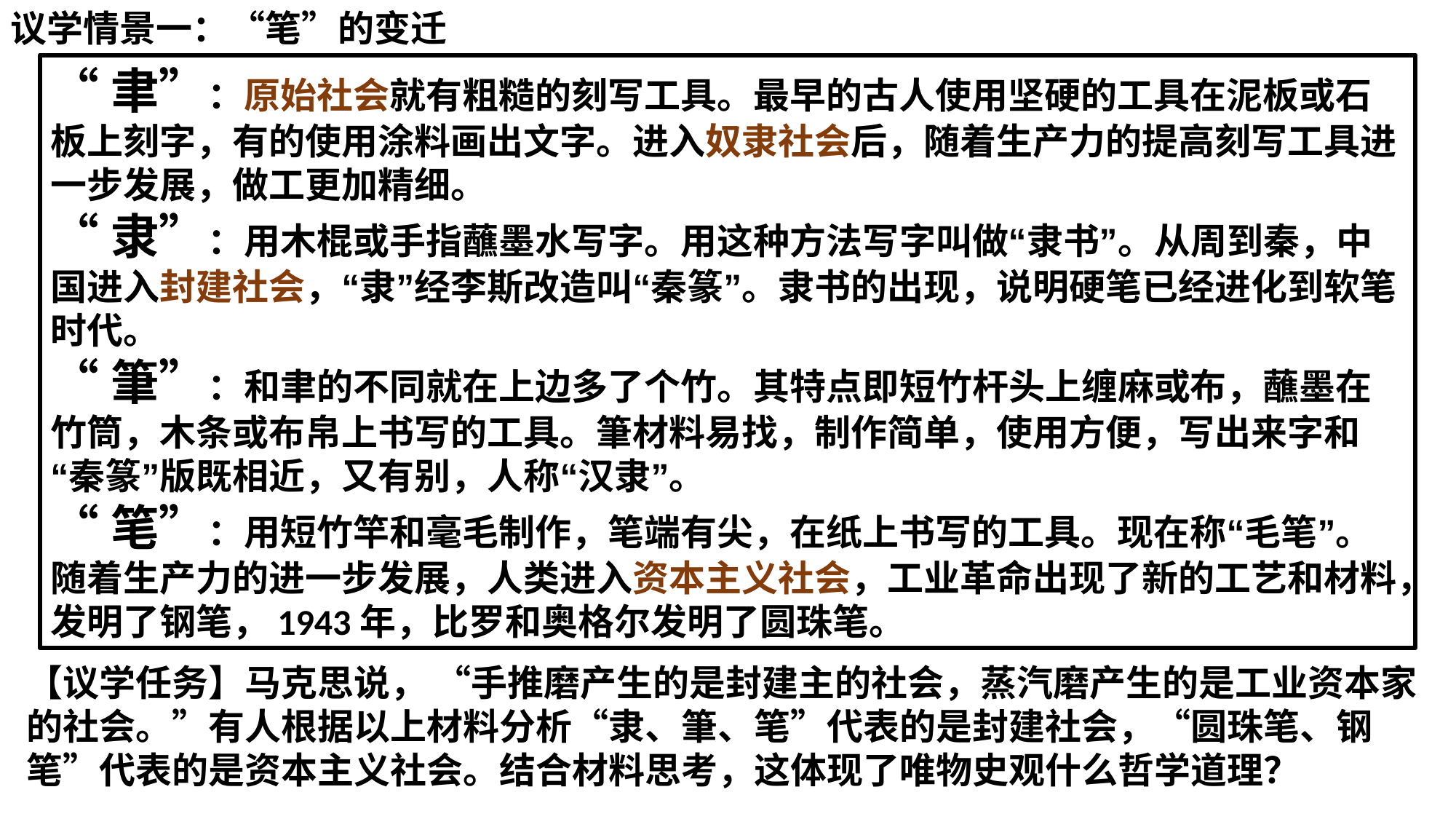

议学情景一：“笔”的变迁
“聿”：原始社会就有粗糙的刻写工具。最早的古人使用坚硬的工具在泥板或石板上刻字，有的使用涂料画出文字。进入奴隶社会后，随着生产力的提高刻写工具进一步发展，做工更加精细。
“隶”：用木棍或手指蘸墨水写字。用这种方法写字叫做“隶书”。从周到秦，中国进入封建社会，“隶”经李斯改造叫“秦篆”。隶书的出现，说明硬笔已经进化到软笔时代。
“筆”：和聿的不同就在上边多了个竹。其特点即短竹杆头上缠麻或布，蘸墨在竹筒，木条或布帛上书写的工具。筆材料易找，制作简单，使用方便，写出来字和“秦篆”版既相近，又有别，人称“汉隶”。
“笔”：用短竹竿和毫毛制作，笔端有尖，在纸上书写的工具。现在称“毛笔”。
随着生产力的进一步发展，人类进入资本主义社会，工业革命出现了新的工艺和材料，发明了钢笔，1943年，比罗和奥格尔发明了圆珠笔。
【议学任务】马克思说， “手推磨产生的是封建主的社会，蒸汽磨产生的是工业资本家的社会。”有人根据以上材料分析“隶、筆、笔”代表的是封建社会，“圆珠笔、钢笔”代表的是资本主义社会。结合材料思考，这体现了唯物史观什么哲学道理？